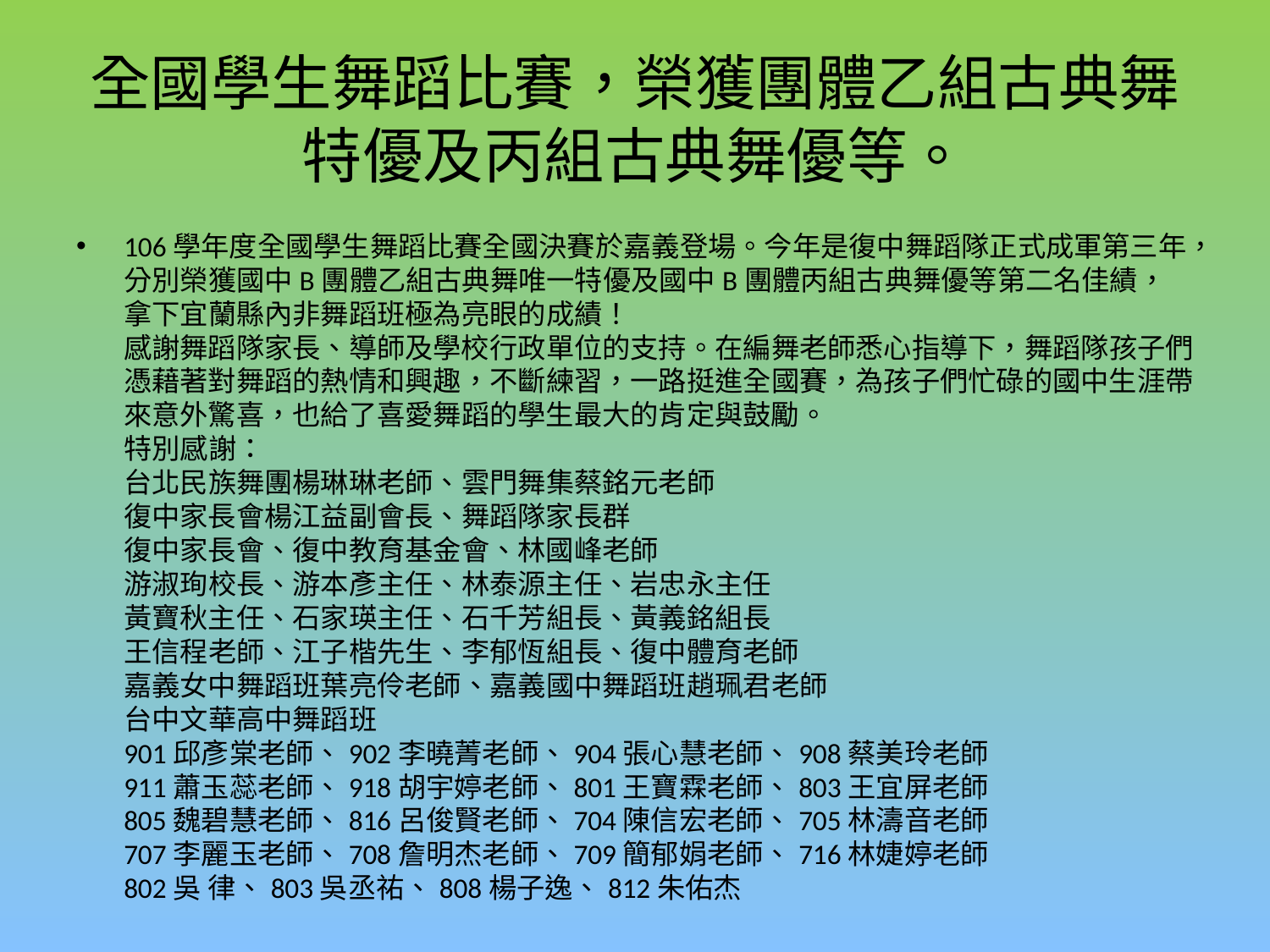

# 全國學生舞蹈比賽，榮獲團體乙組古典舞特優及丙組古典舞優等。
106學年度全國學生舞蹈比賽全國決賽於嘉義登場。今年是復中舞蹈隊正式成軍第三年，分別榮獲國中B團體乙組古典舞唯一特優及國中B團體丙組古典舞優等第二名佳績，拿下宜蘭縣內非舞蹈班極為亮眼的成績！
感謝舞蹈隊家長、導師及學校行政單位的支持。在編舞老師悉心指導下，舞蹈隊孩子們憑藉著對舞蹈的熱情和興趣，不斷練習，一路挺進全國賽，為孩子們忙碌的國中生涯帶來意外驚喜，也給了喜愛舞蹈的學生最大的肯定與鼓勵。
特別感謝：
台北民族舞團楊琳琳老師、雲門舞集蔡銘元老師
復中家長會楊江益副會長、舞蹈隊家長群
復中家長會、復中教育基金會、林國峰老師
游淑珣校長、游本彥主任、林泰源主任、岩忠永主任
黃寶秋主任、石家瑛主任、石千芳組長、黃義銘組長
王信程老師、江子楷先生、李郁恆組長、復中體育老師
嘉義女中舞蹈班葉亮伶老師、嘉義國中舞蹈班趙珮君老師
台中文華高中舞蹈班
901邱彥棠老師、902李曉菁老師、904張心慧老師、908蔡美玲老師
911蕭玉蕊老師、918胡宇婷老師、801王寶霖老師、803王宜屏老師
805魏碧慧老師、816呂俊賢老師、704陳信宏老師、705林濤音老師
707李麗玉老師、708詹明杰老師、709簡郁娟老師、716林婕婷老師
802吳 律、803吳丞祐、808楊子逸、812朱佑杰